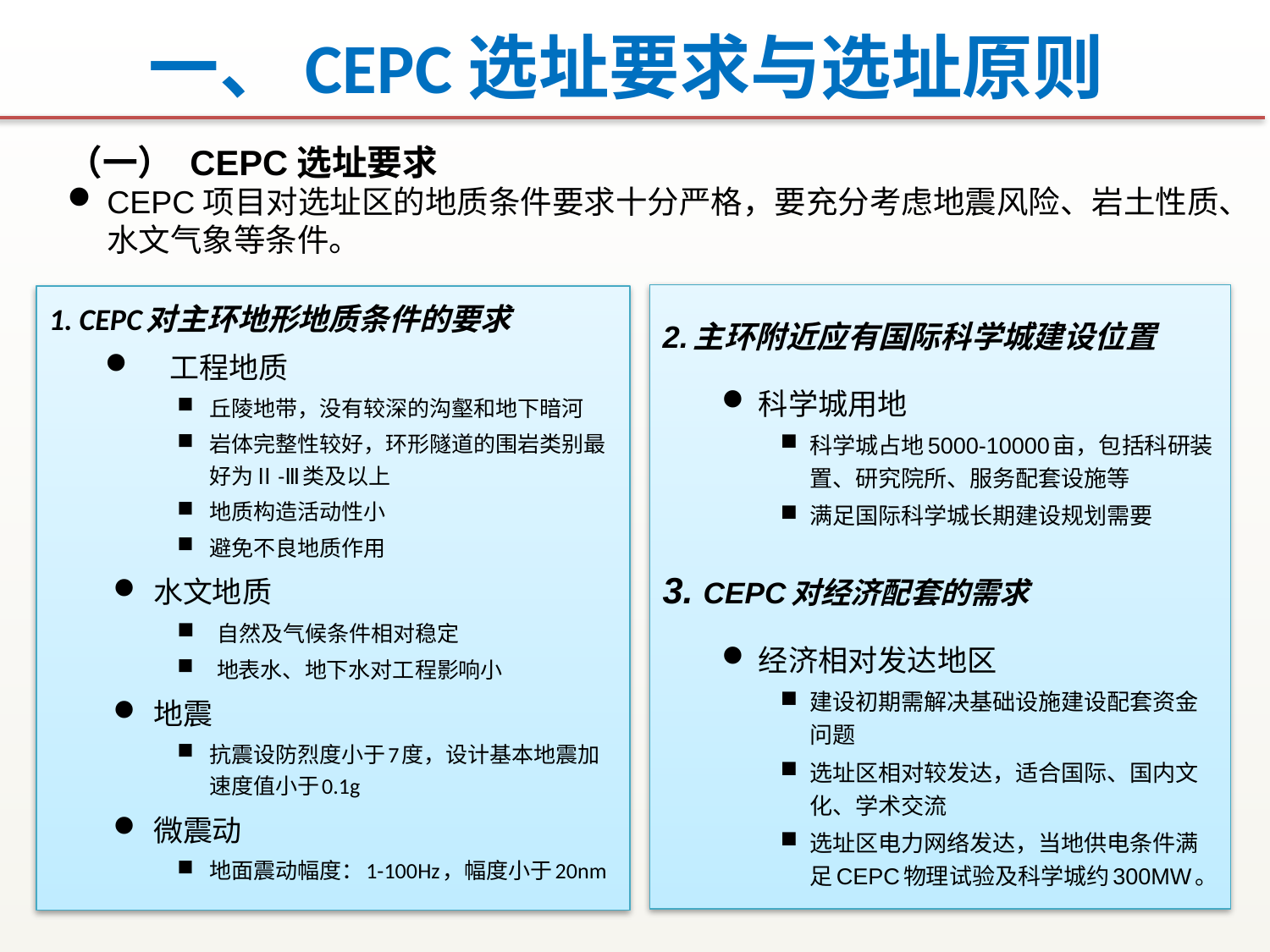

# 一、CEPC选址要求与选址原则
（一） CEPC选址要求
CEPC项目对选址区的地质条件要求十分严格，要充分考虑地震风险、岩土性质、水文气象等条件。
2.主环附近应有国际科学城建设位置
科学城用地
科学城占地5000-10000亩，包括科研装置、研究院所、服务配套设施等
满足国际科学城长期建设规划需要
3. CEPC对经济配套的需求
经济相对发达地区
建设初期需解决基础设施建设配套资金问题
选址区相对较发达，适合国际、国内文化、学术交流
选址区电力网络发达，当地供电条件满足CEPC物理试验及科学城约300MW。
1. CEPC对主环地形地质条件的要求
工程地质
丘陵地带，没有较深的沟壑和地下暗河
岩体完整性较好，环形隧道的围岩类别最好为Ⅱ-Ⅲ类及以上
地质构造活动性小
避免不良地质作用
水文地质
 自然及气候条件相对稳定
 地表水、地下水对工程影响小
地震
抗震设防烈度小于7度，设计基本地震加速度值小于0.1g
微震动
地面震动幅度：1-100Hz，幅度小于20nm